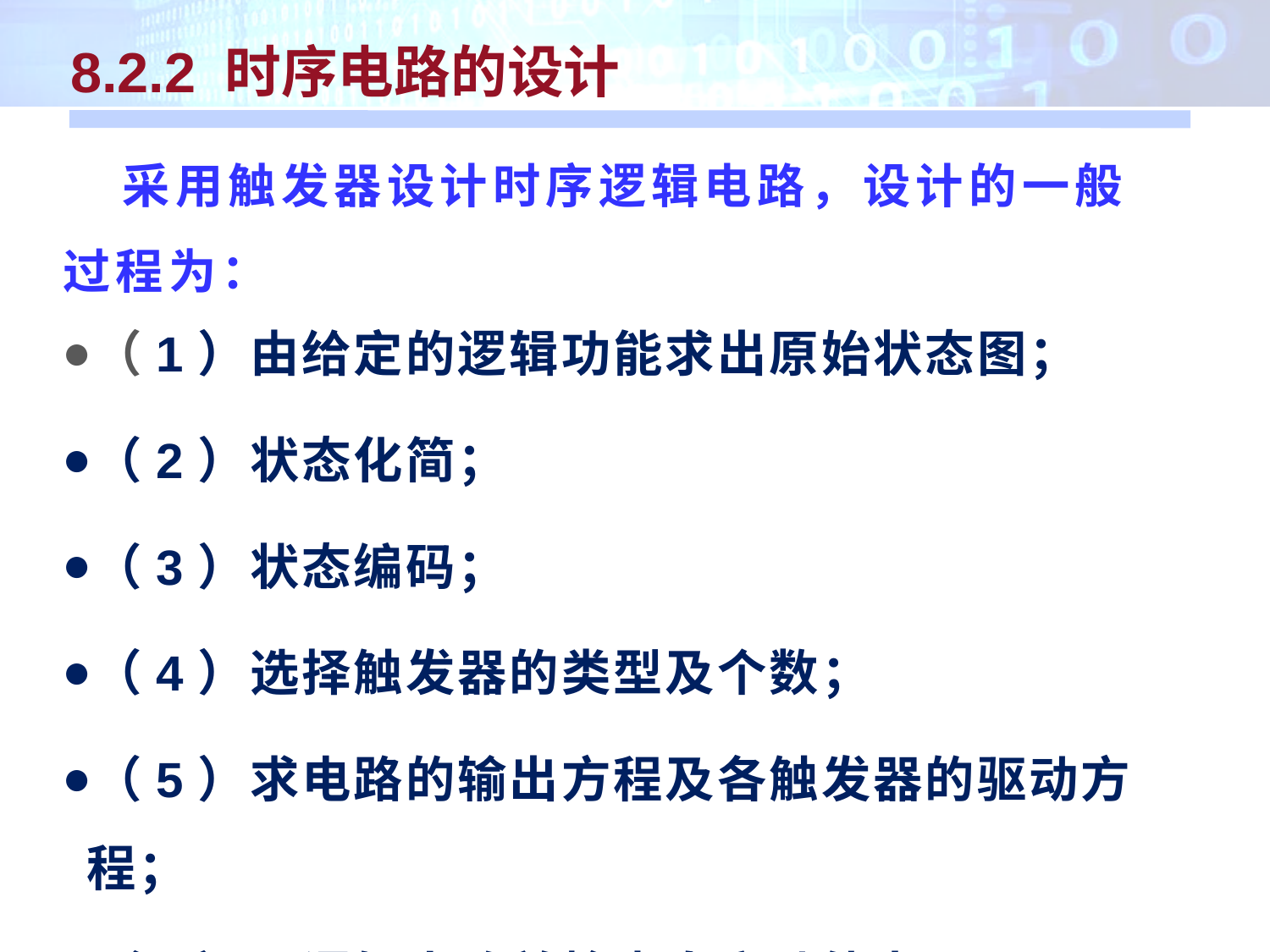

8.2.2 时序电路的设计
   采用触发器设计时序逻辑电路，设计的一般过程为：
（1）由给定的逻辑功能求出原始状态图；
（2）状态化简；
（3）状态编码；
（4）选择触发器的类型及个数；
（5）求电路的输出方程及各触发器的驱动方程；
（6）画逻辑电路并检查自启动能力。